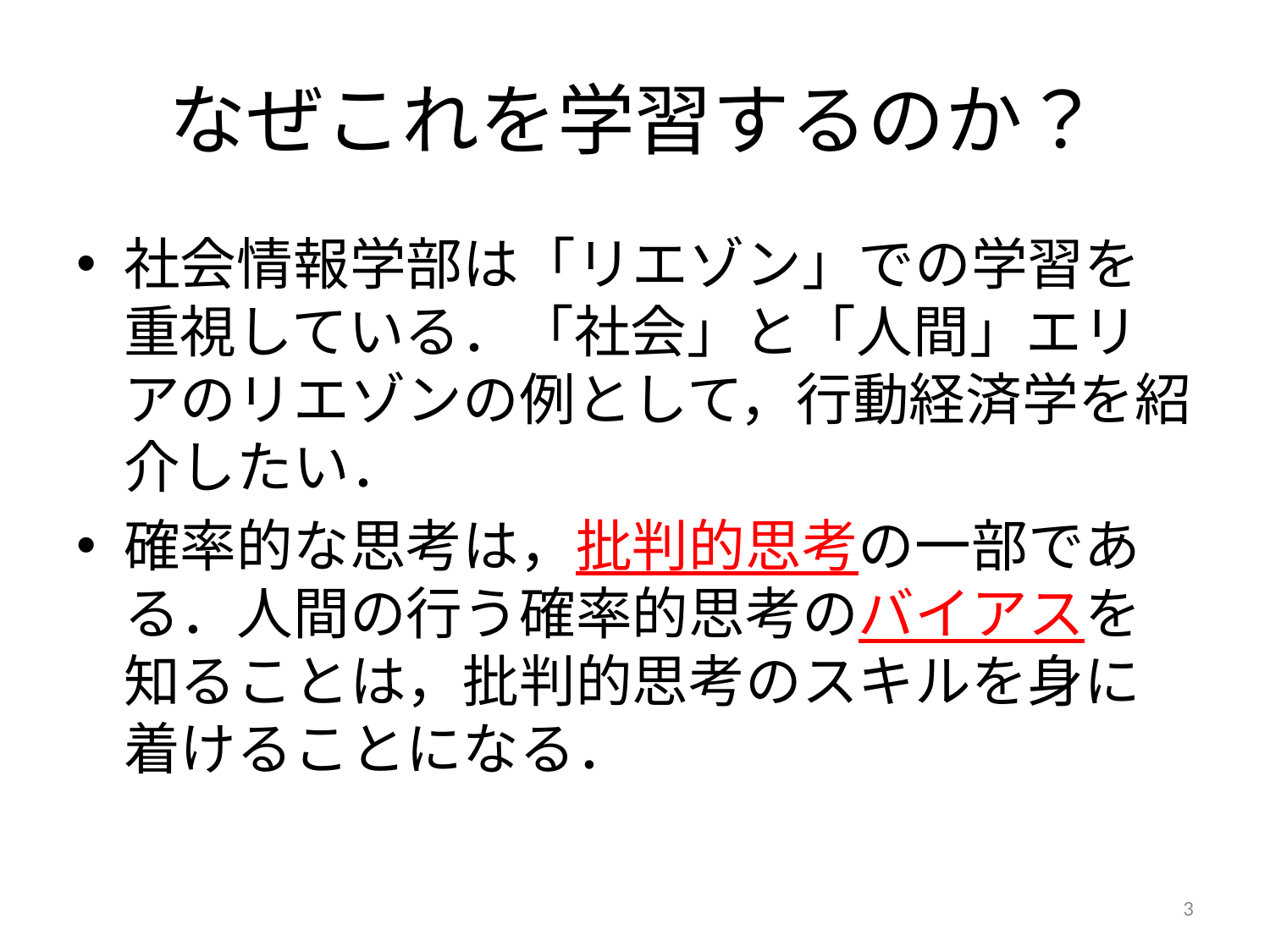

# なぜこれを学習するのか？
社会情報学部は「リエゾン」での学習を重視している．「社会」と「人間」エリアのリエゾンの例として，行動経済学を紹介したい．
確率的な思考は，批判的思考の一部である．人間の行う確率的思考のバイアスを知ることは，批判的思考のスキルを身に着けることになる．
3